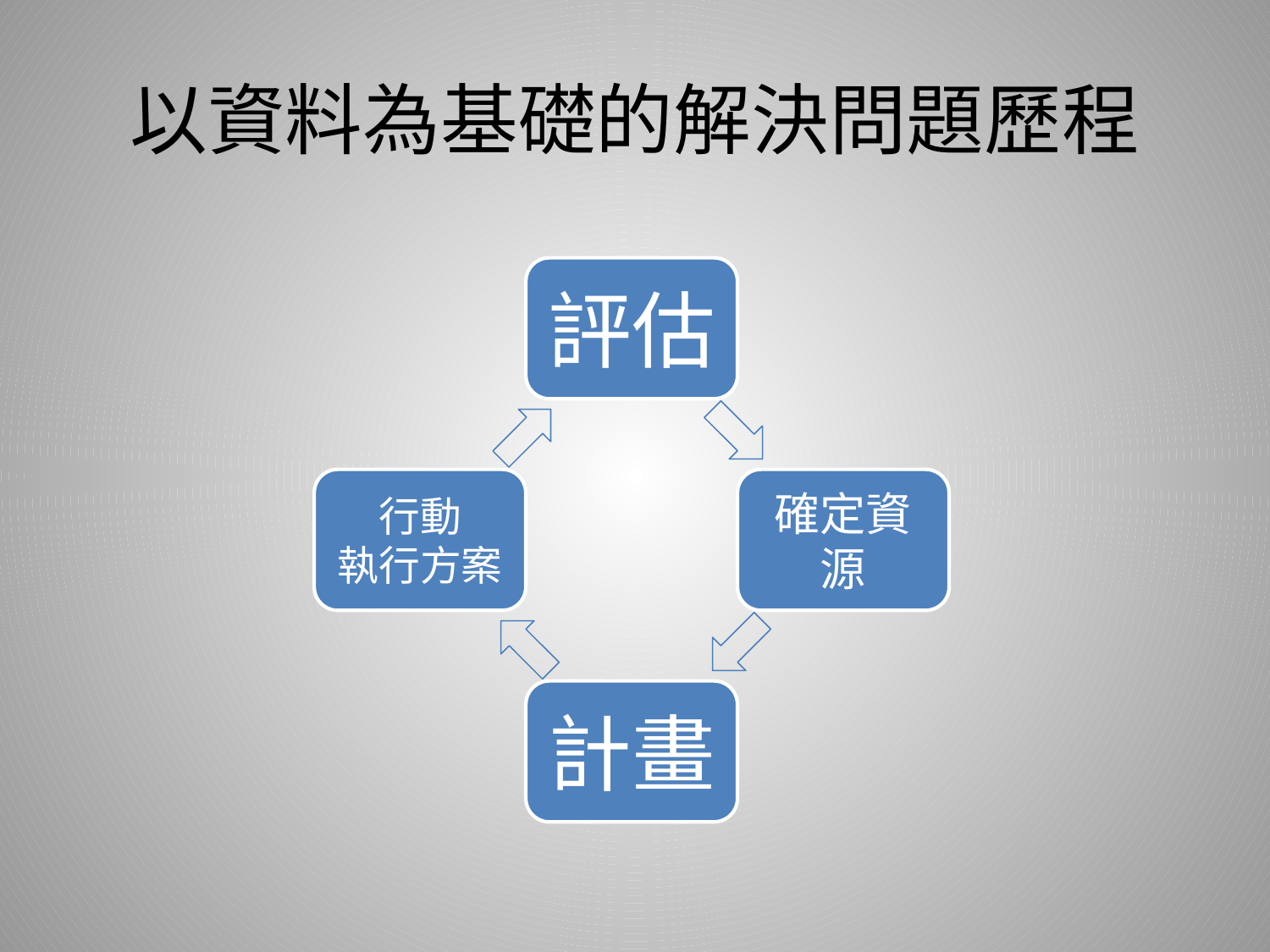

# 以資料為基礎的解決問題歷程
評估
確定資源
計畫
行動
執行方案